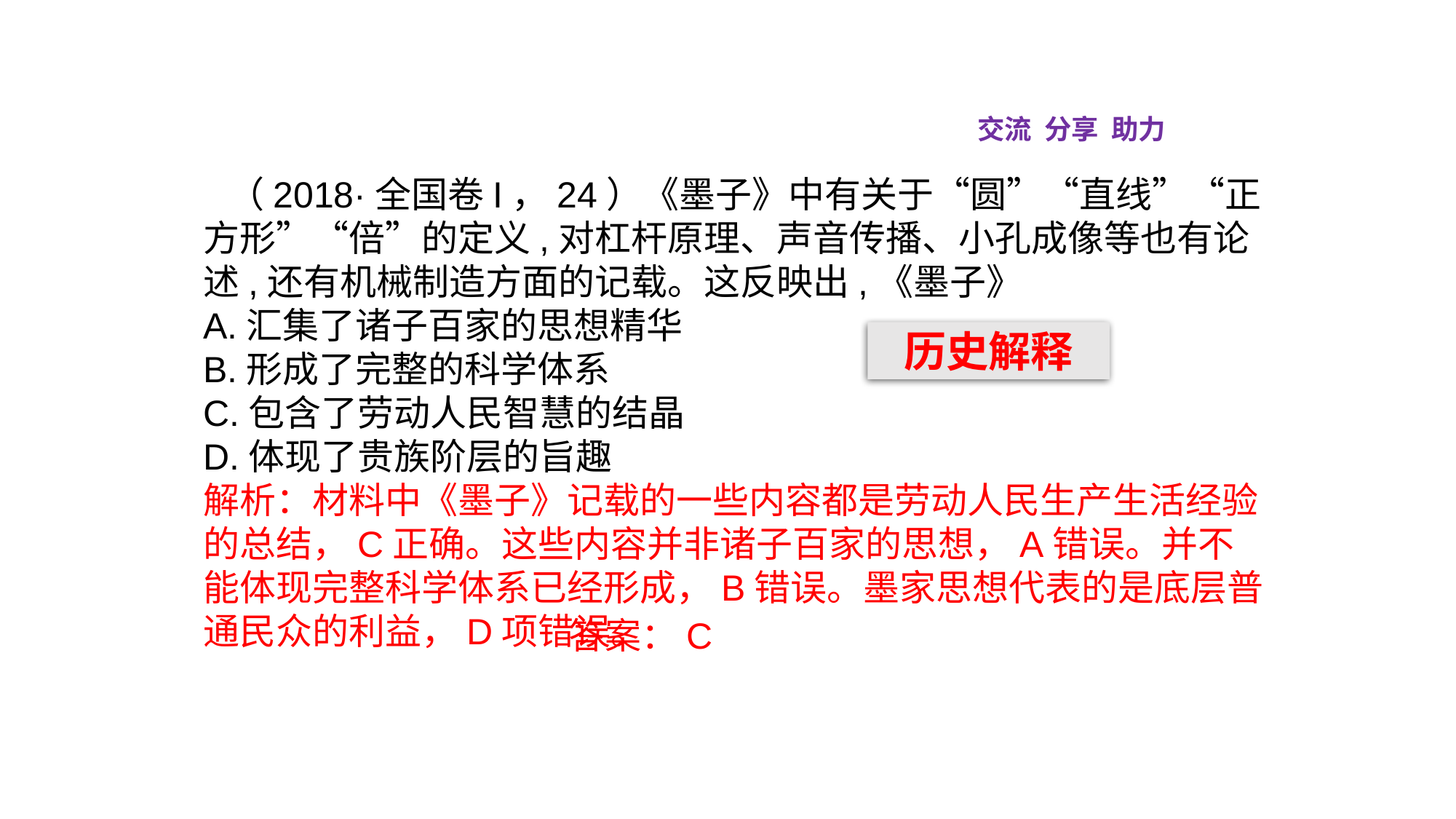

交流  分享  助力
  （2018·全国卷I，24）《墨子》中有关于“圆”“直线”“正方形”“倍”的定义,对杠杆原理、声音传播、小孔成像等也有论述,还有机械制造方面的记载。这反映出,《墨子》
A.汇集了诸子百家的思想精华
B.形成了完整的科学体系
C.包含了劳动人民智慧的结晶
D.体现了贵族阶层的旨趣
解析：材料中《墨子》记载的一些内容都是劳动人民生产生活经验的总结，C正确。这些内容并非诸子百家的思想，A错误。并不能体现完整科学体系已经形成，B错误。墨家思想代表的是底层普通民众的利益，D项错误。
历史解释

答案：C